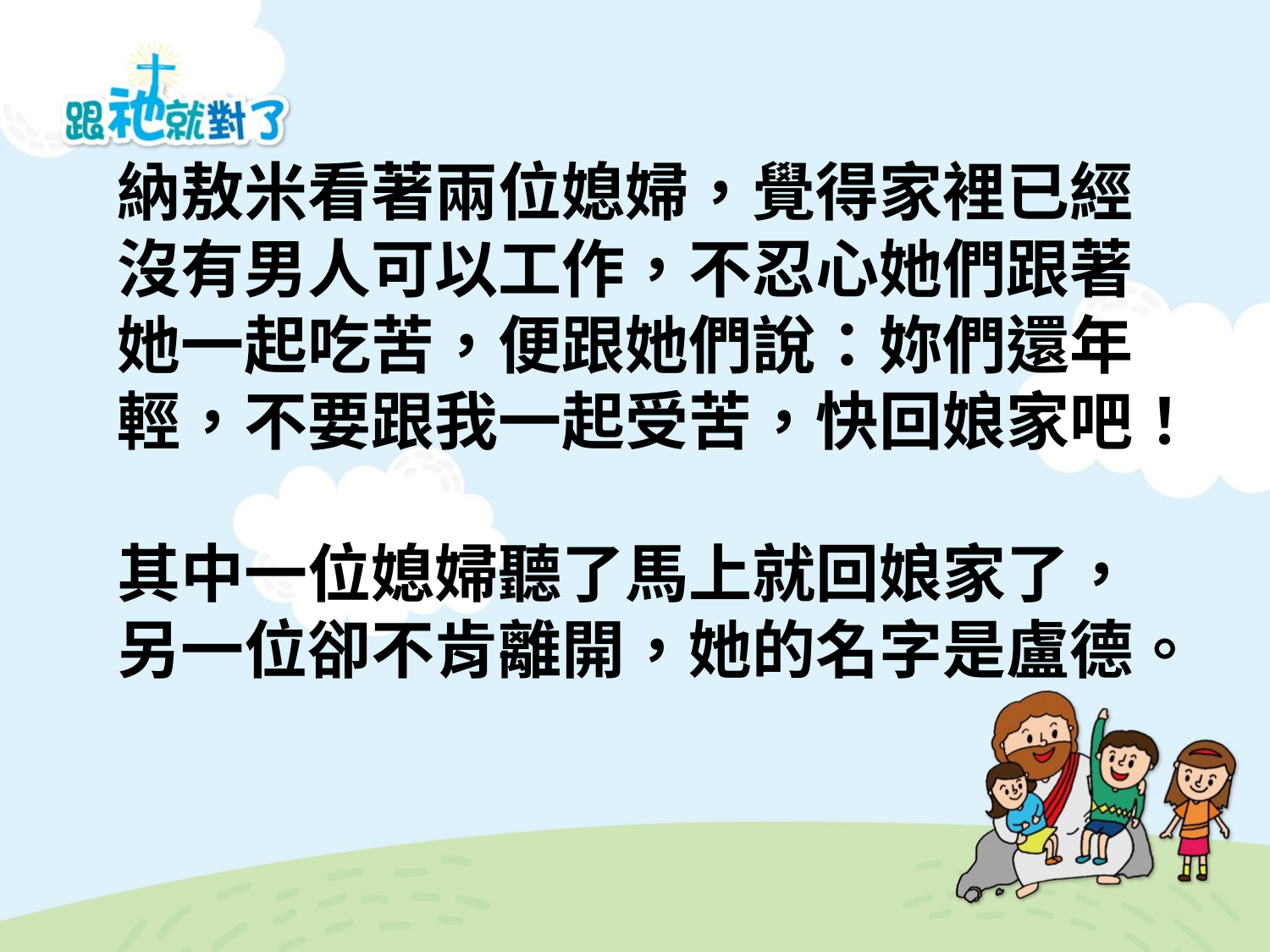

納敖米看著兩位媳婦，覺得家裡已經沒有男人可以工作，不忍心她們跟著她一起吃苦，便跟她們說：妳們還年輕，不要跟我一起受苦，快回娘家吧！

其中一位媳婦聽了馬上就回娘家了，另一位卻不肯離開，她的名字是盧德。